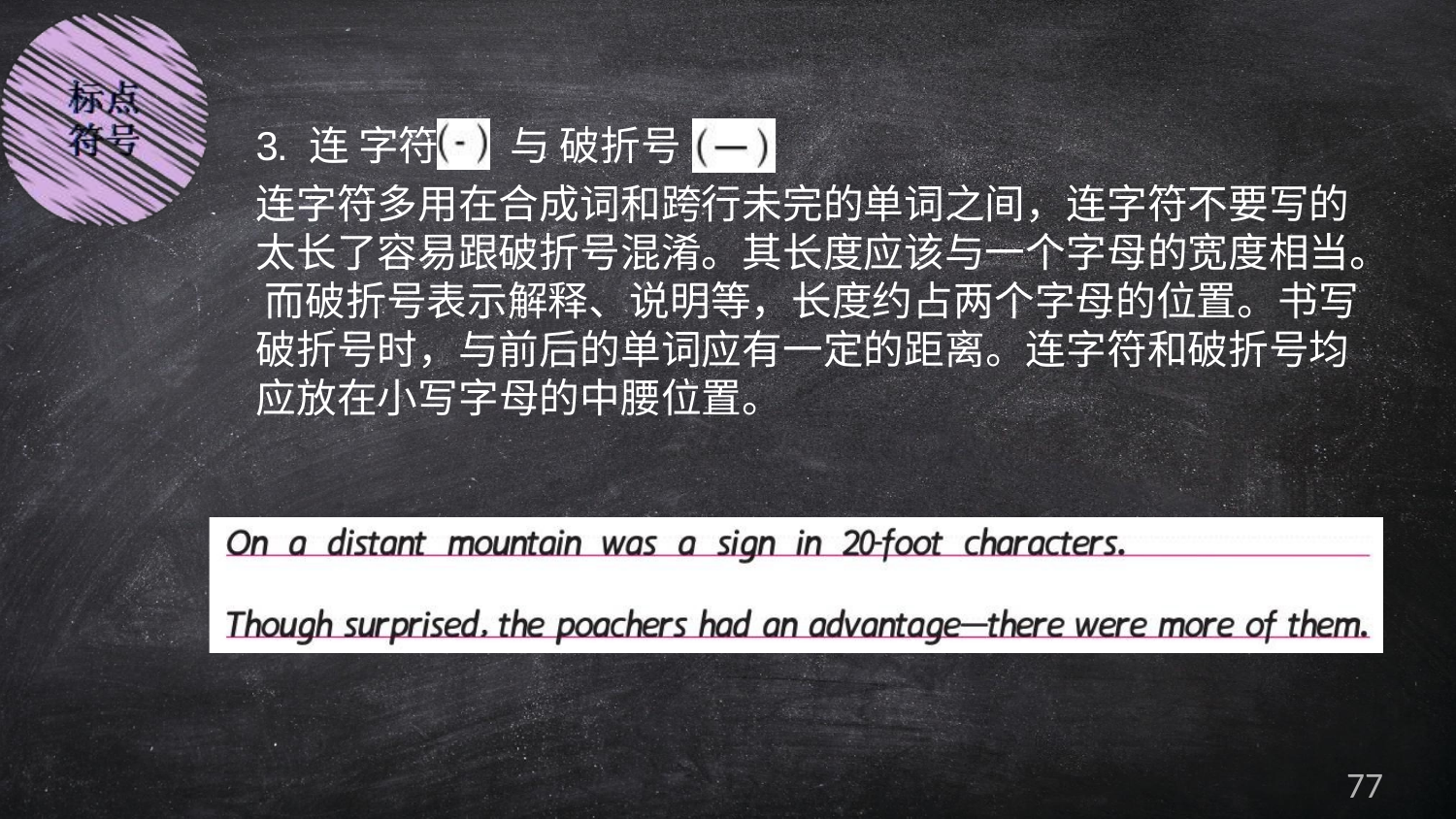

3. 连 字符	与 破折号
连字符多用在合成词和跨行未完的单词之间，连字符不要写的 太长了容易跟破折号混淆。其长度应该与一个字母的宽度相当。 而破折号表示解释、说明等，长度约占两个字母的位置。书写 破折号时，与前后的单词应有一定的距离。连字符和破折号均 应放在小写字母的中腰位置。

77